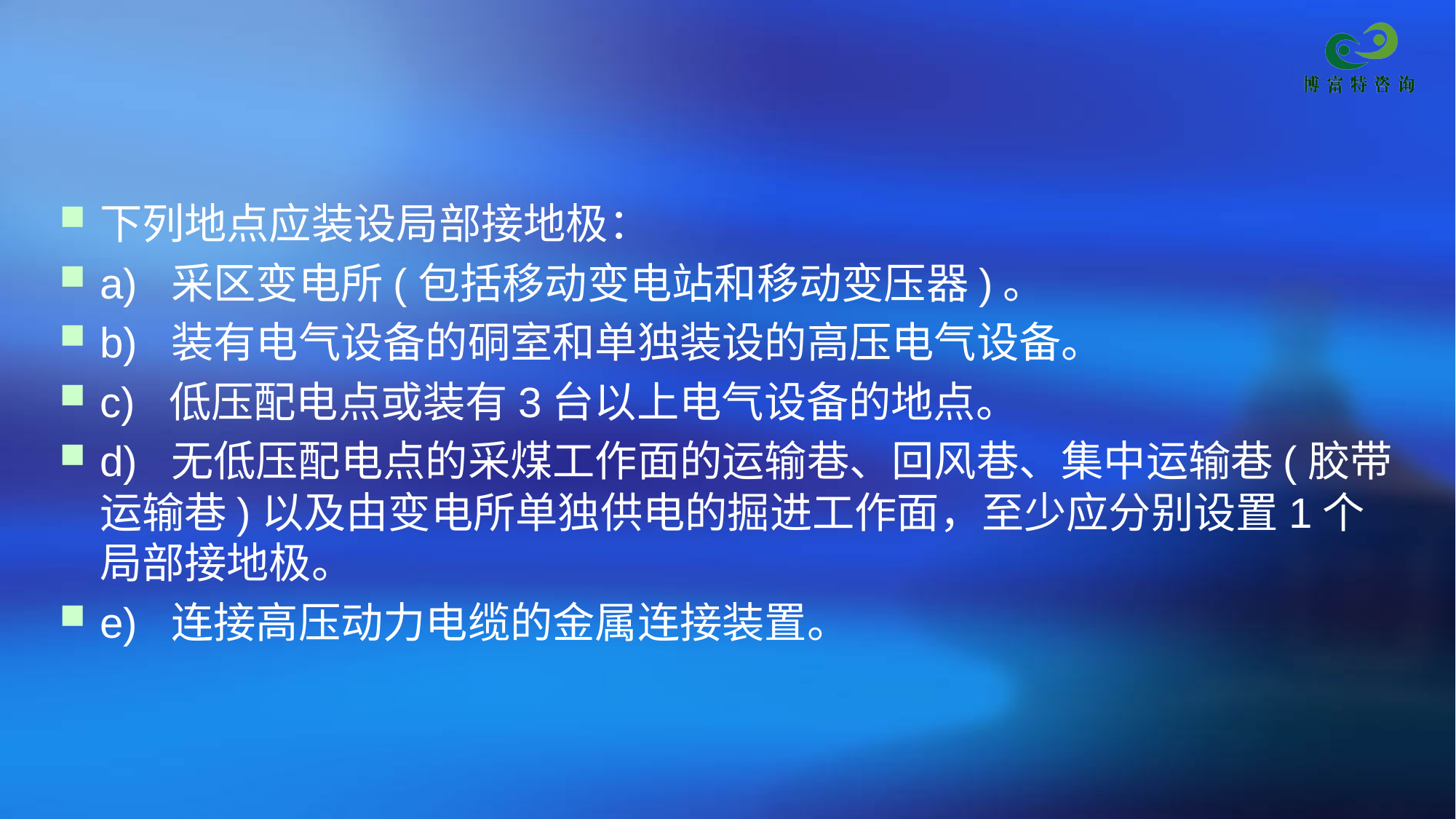

#
下列地点应装设局部接地极：
a)  采区变电所(包括移动变电站和移动变压器)。
b)  装有电气设备的硐室和单独装设的高压电气设备。
c)  低压配电点或装有3台以上电气设备的地点。
d)  无低压配电点的采煤工作面的运输巷、回风巷、集中运输巷(胶带运输巷)以及由变电所单独供电的掘进工作面，至少应分别设置1个局部接地极。
e)  连接高压动力电缆的金属连接装置。